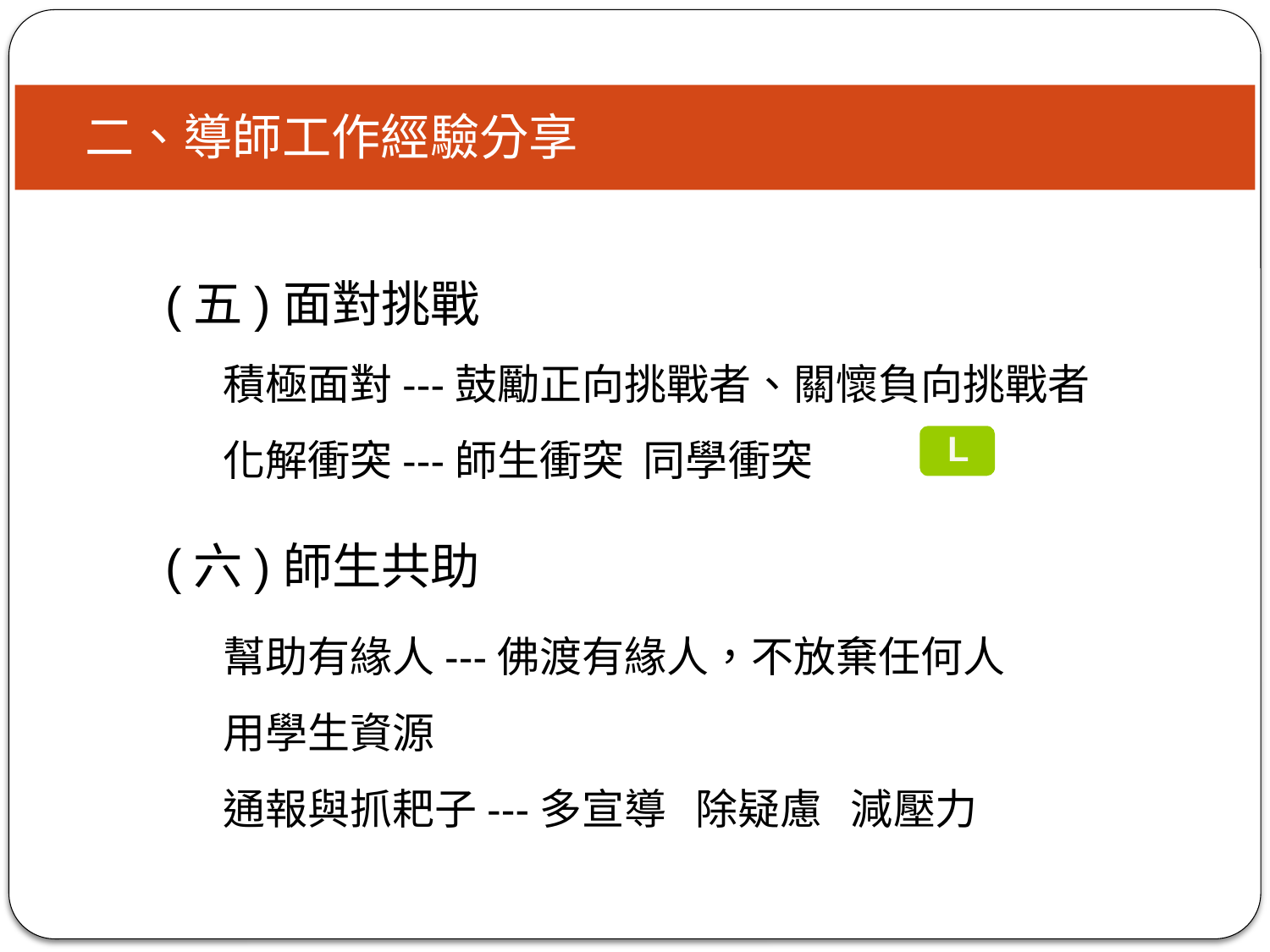

二、導師工作經驗分享
(五)面對挑戰
     積極面對---鼓勵正向挑戰者、關懷負向挑戰者
     化解衝突---師生衝突  同學衝突

(六)師生共助
     幫助有緣人---佛渡有緣人，不放棄任何人
     用學生資源
     通報與抓耙子---多宣導   除疑慮   減壓力
L